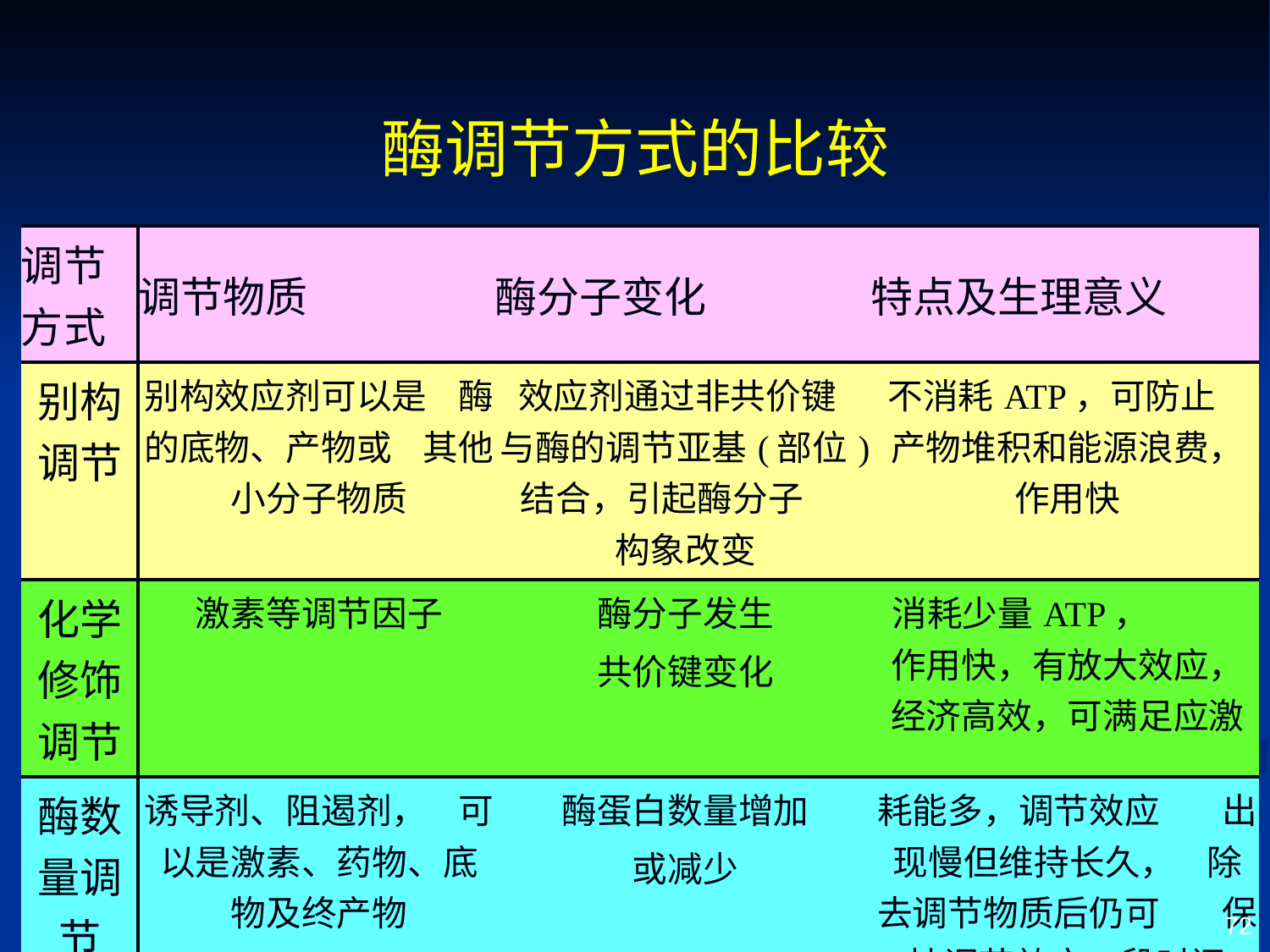

# 酶调节方式的比较
| 调节方式 | 调节物质 | 酶分子变化 | 特点及生理意义 |
| --- | --- | --- | --- |
| 别构调节 | 别构效应剂可以是 酶的底物、产物或 其他小分子物质 | 效应剂通过非共价键 与酶的调节亚基(部位)结合，引起酶分子 构象改变 | 不消耗ATP，可防止 产物堆积和能源浪费，作用快 |
| 化学修饰调节 | 激素等调节因子 | 酶分子发生 共价键变化 | 消耗少量ATP， 作用快，有放大效应，经济高效，可满足应激 |
| 酶数量调节 | 诱导剂、阻遏剂， 可以是激素、药物、底物及终产物 | 酶蛋白数量增加 或减少 | 耗能多，调节效应 出现慢但维持长久， 除去调节物质后仍可 保持调节效应一段时间 |
72